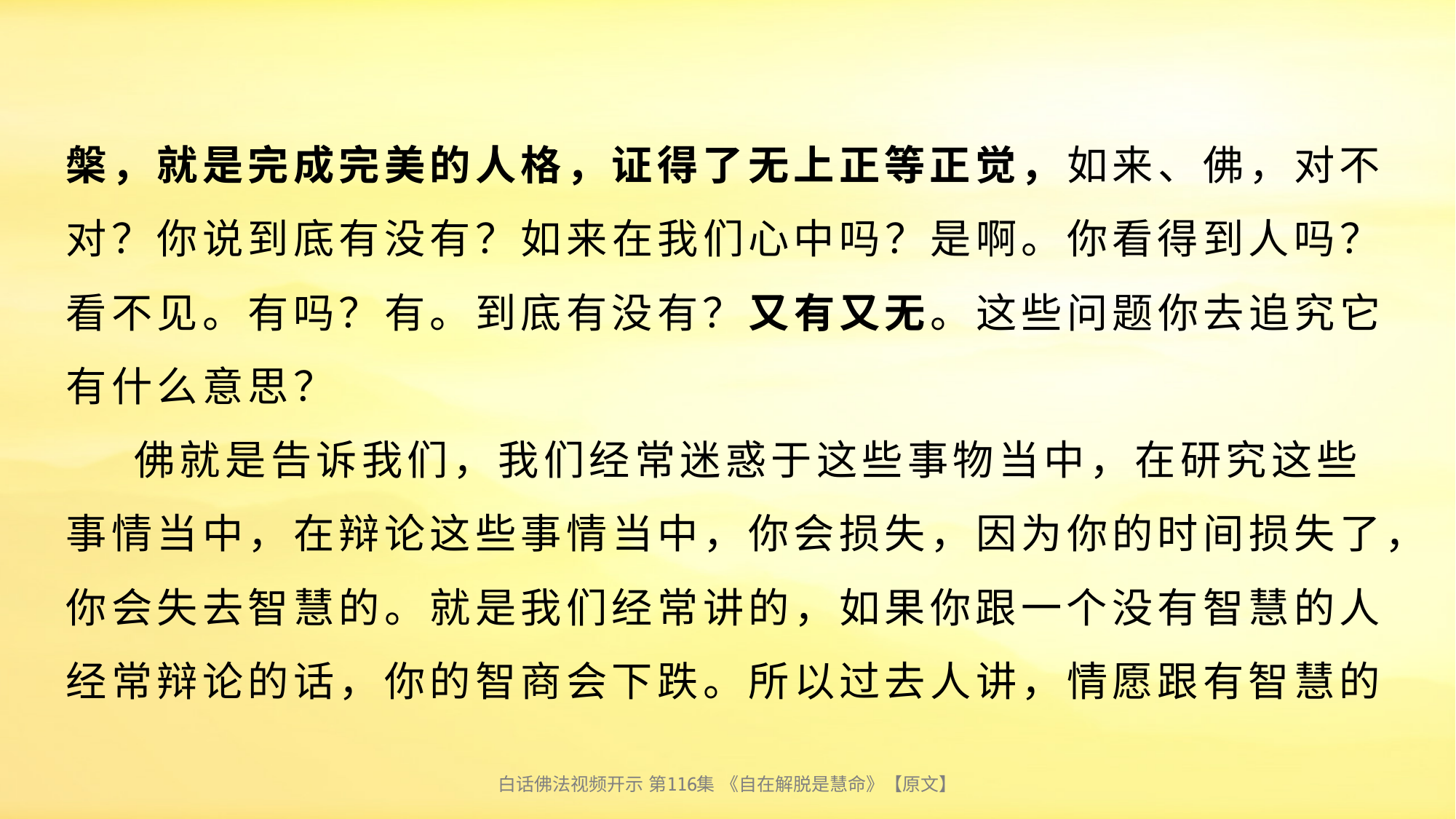

# 槃，就是完成完美的人格，证得了无上正等正觉，如来、佛，对不对？你说到底有没有？如来在我们心中吗？是啊。你看得到人吗？看不见。有吗？有。到底有没有？又有又无。这些问题你去追究它有什么意思？ 佛就是告诉我们，我们经常迷惑于这些事物当中，在研究这些事情当中，在辩论这些事情当中，你会损失，因为你的时间损失了，你会失去智慧的。就是我们经常讲的，如果你跟一个没有智慧的人经常辩论的话，你的智商会下跌。所以过去人讲，情愿跟有智慧的
白话佛法视频开示 第116集 《自在解脱是慧命》【原文】